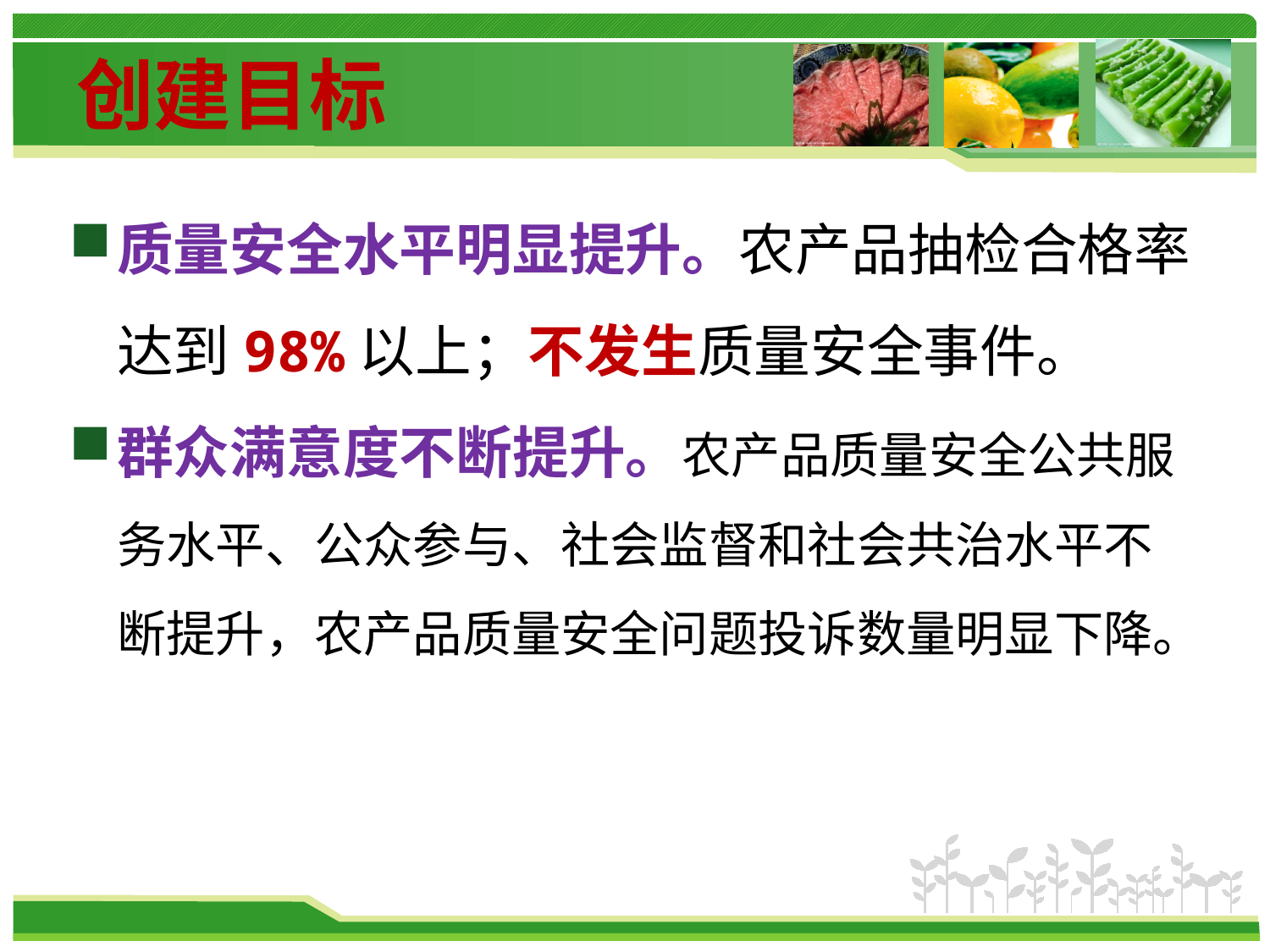

# 创建目标
质量安全水平明显提升。农产品抽检合格率达到98%以上；不发生质量安全事件。
群众满意度不断提升。农产品质量安全公共服务水平、公众参与、社会监督和社会共治水平不断提升，农产品质量安全问题投诉数量明显下降。